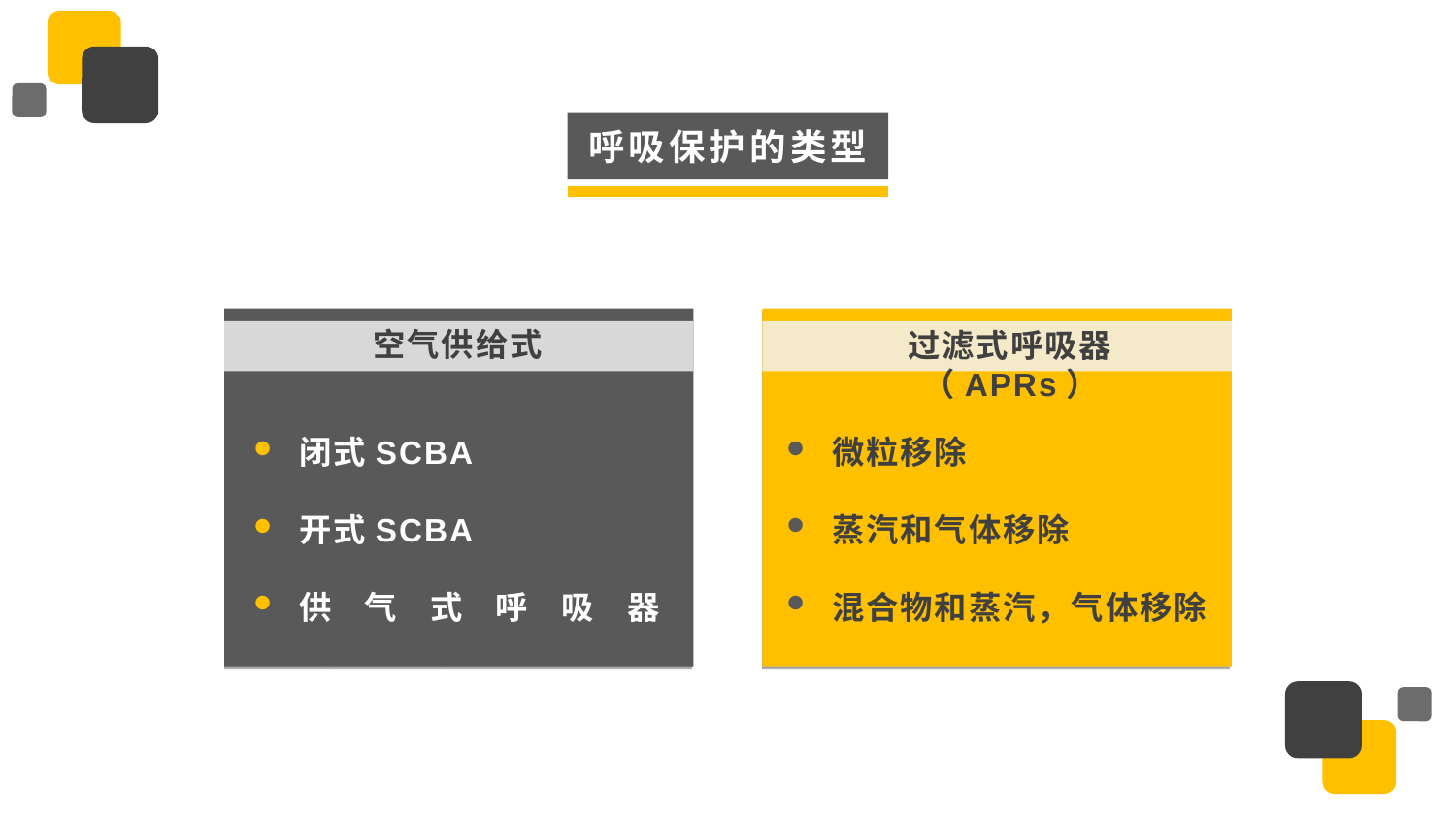

呼吸保护的类型

空气供给式
闭式SCBA
开式SCBA
供气式呼吸器（SARs）

过滤式呼吸器（APRs）
微粒移除
蒸汽和气体移除
混合物和蒸汽，气体移除